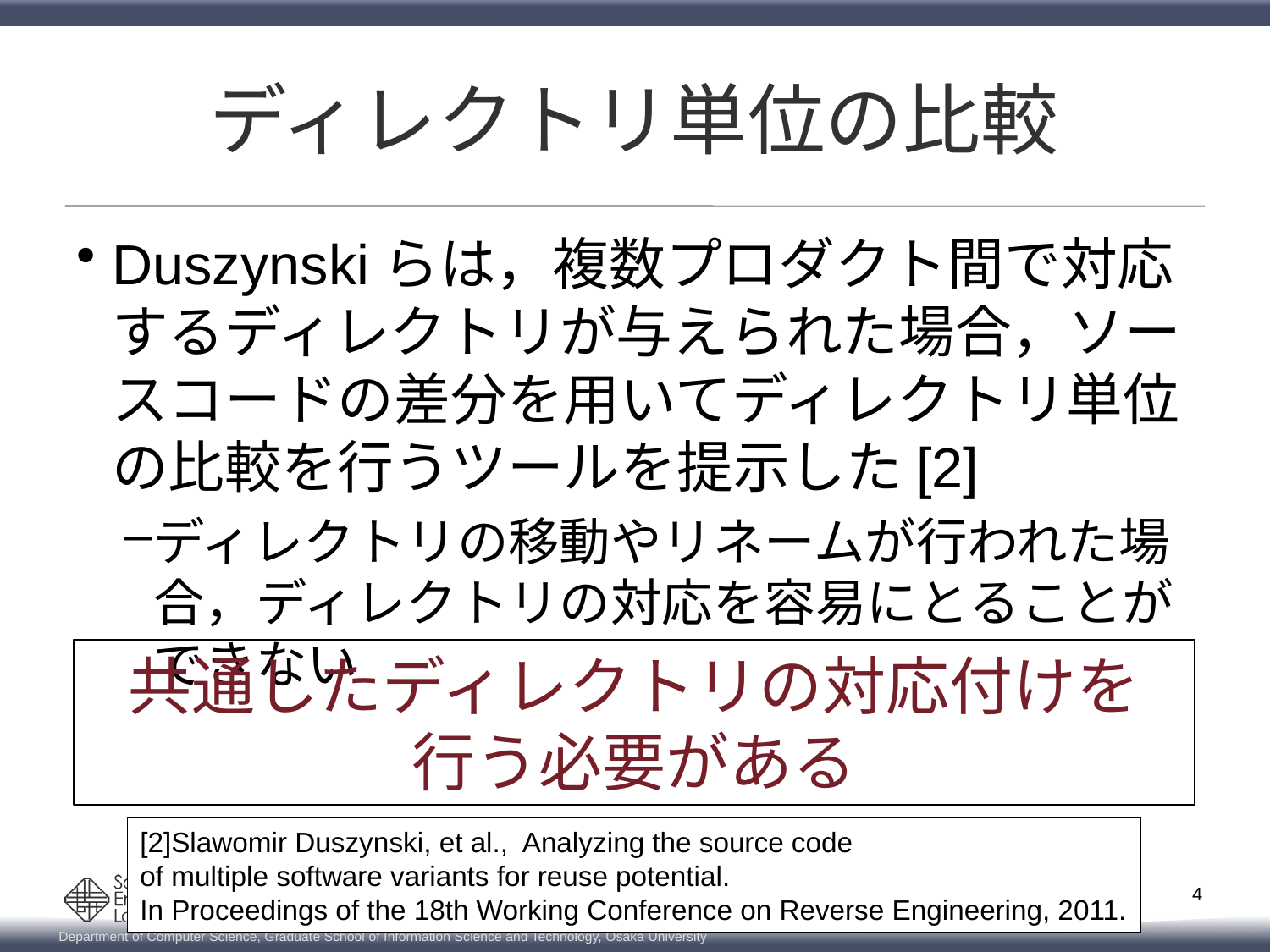

# ディレクトリ単位の比較
Duszynskiらは，複数プロダクト間で対応するディレクトリが与えられた場合，ソースコードの差分を用いてディレクトリ単位の比較を行うツールを提示した[2]
ディレクトリの移動やリネームが行われた場合，ディレクトリの対応を容易にとることができない
共通したディレクトリの対応付けを
行う必要がある
[2]Slawomir Duszynski, et al.,  Analyzing the source code
of multiple software variants for reuse potential.
In Proceedings of the 18th Working Conference on Reverse Engineering, 2011.
4